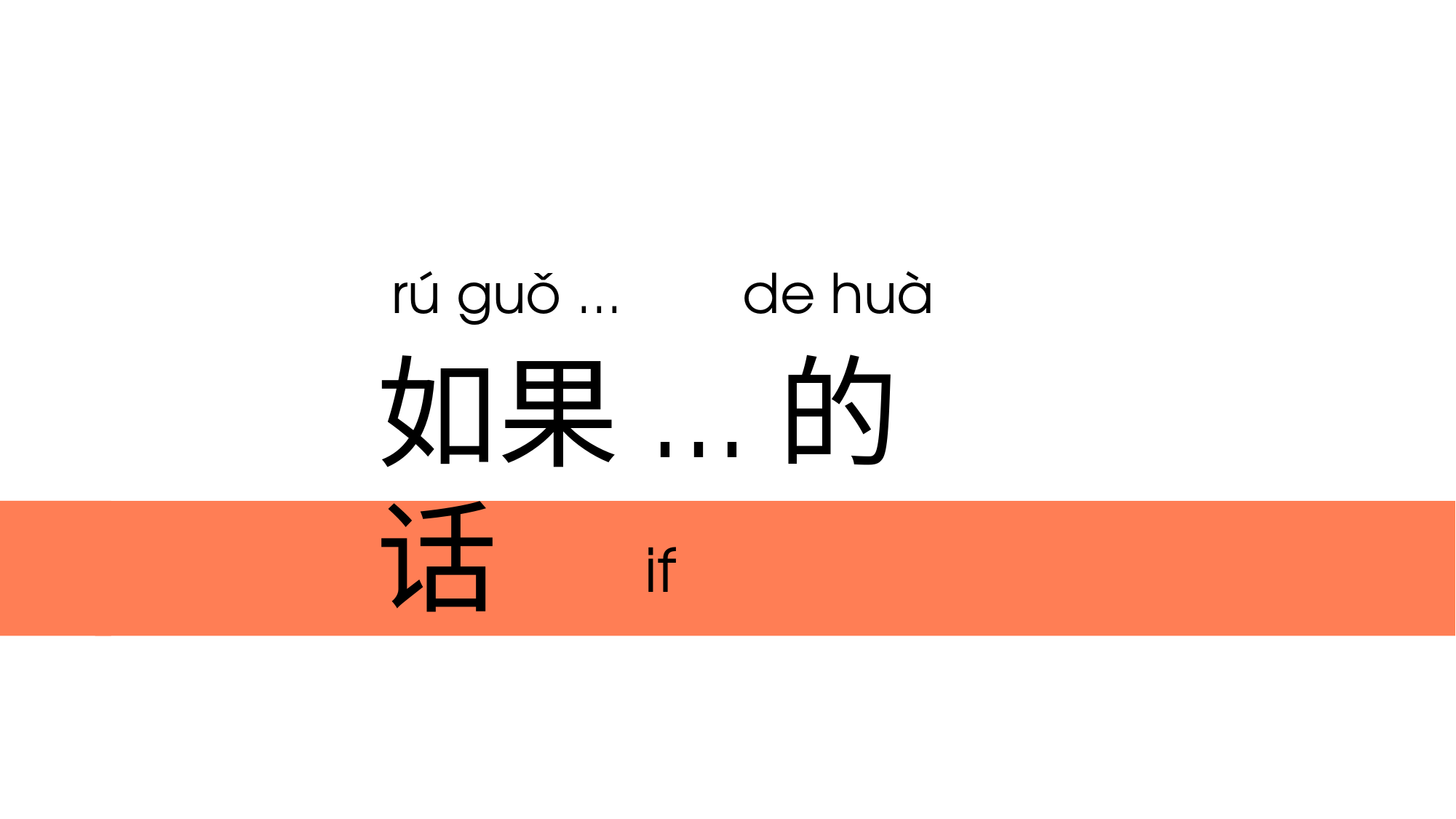

rú guǒ ...        de huà
如果...的话

if